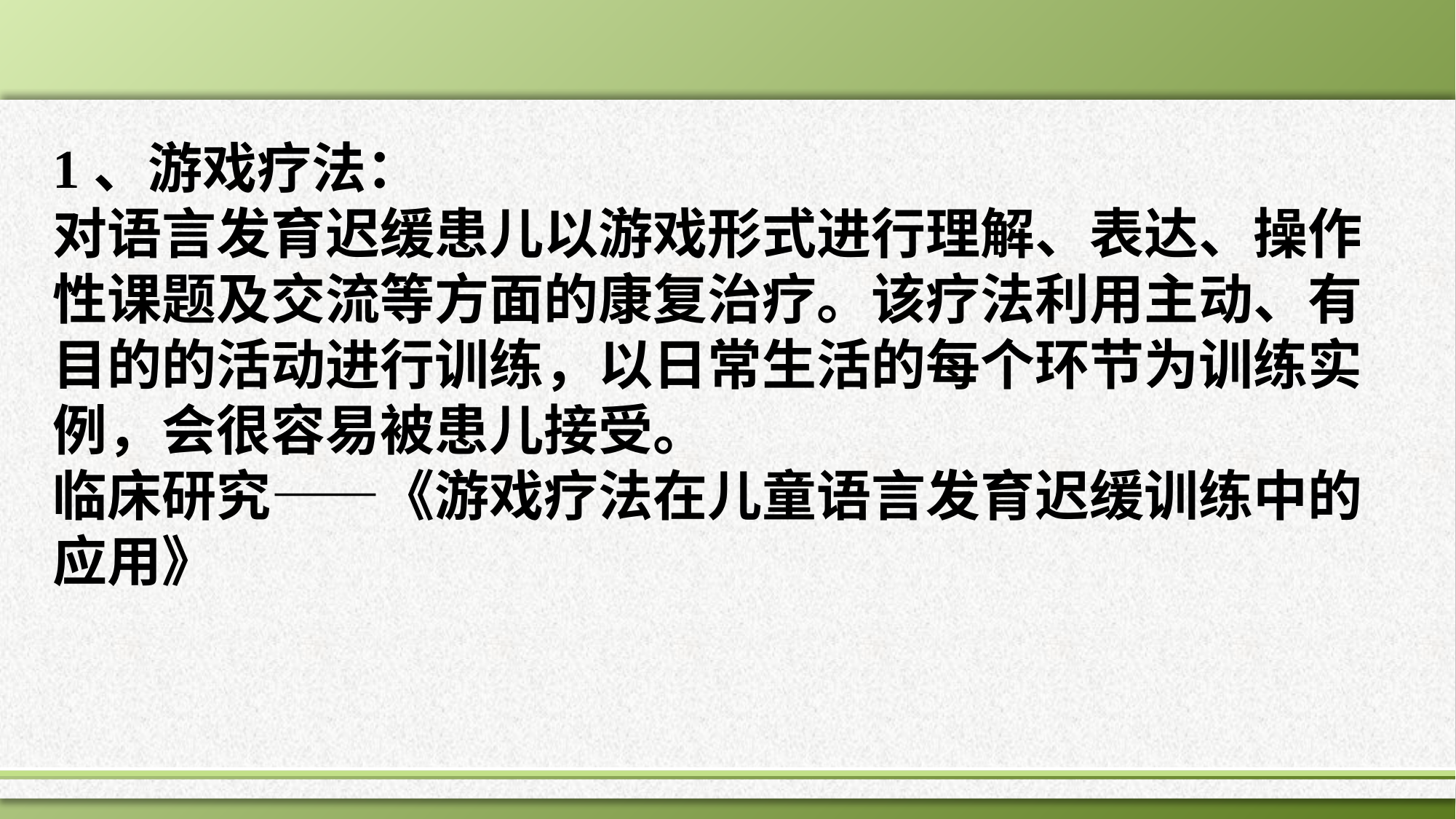

1、游戏疗法：
对语言发育迟缓患儿以游戏形式进行理解、表达、操作性课题及交流等方面的康复治疗。该疗法利用主动、有目的的活动进行训练，以日常生活的每个环节为训练实例，会很容易被患儿接受。
临床研究——《游戏疗法在儿童语言发育迟缓训练中的应用》